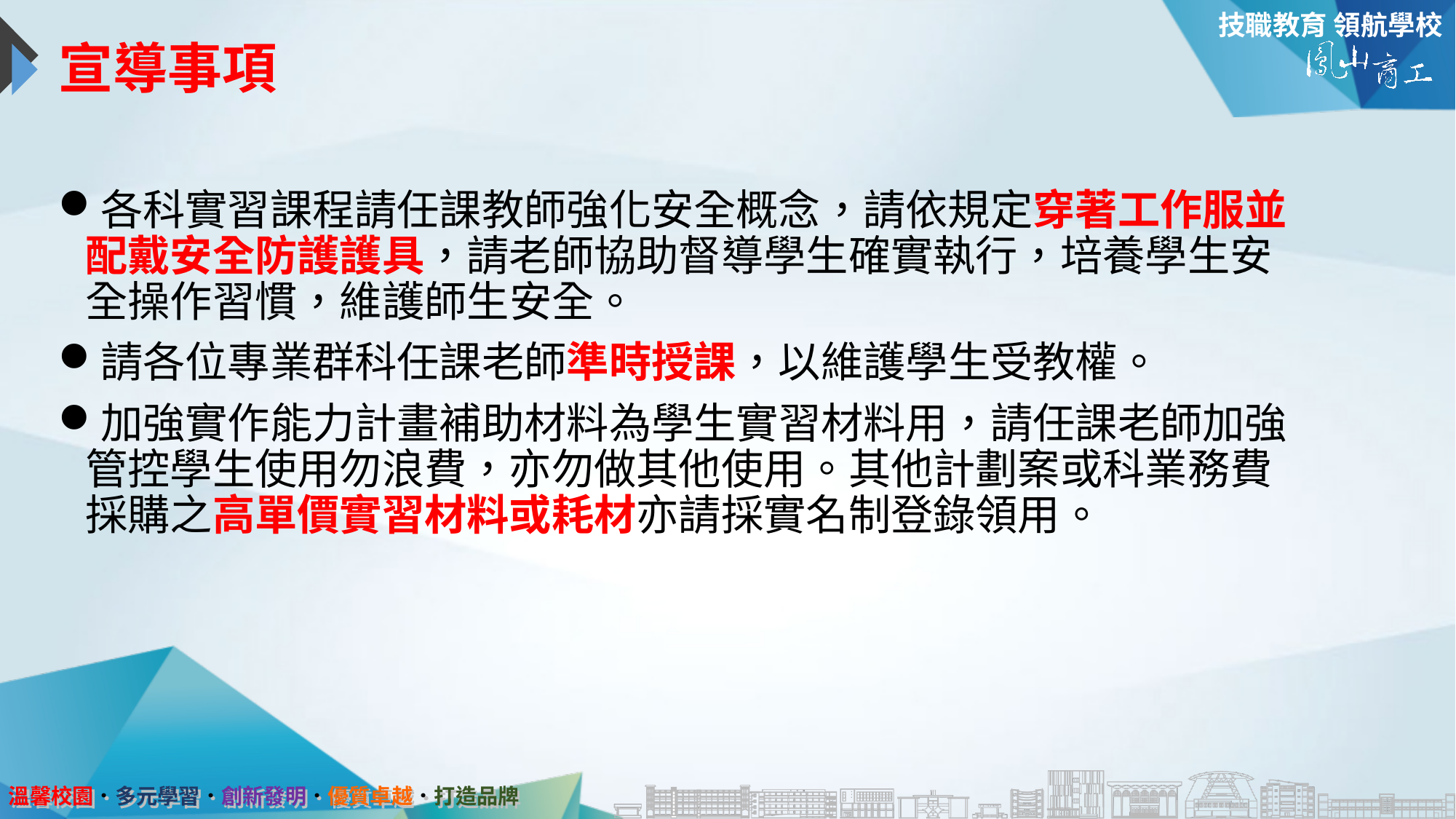

# 宣導事項
各科實習課程請任課教師強化安全概念，請依規定穿著工作服並配戴安全防護護具，請老師協助督導學生確實執行，培養學生安全操作習慣，維護師生安全。
請各位專業群科任課老師準時授課，以維護學生受教權。
加強實作能力計畫補助材料為學生實習材料用，請任課老師加強管控學生使用勿浪費，亦勿做其他使用。其他計劃案或科業務費採購之高單價實習材料或耗材亦請採實名制登錄領用。